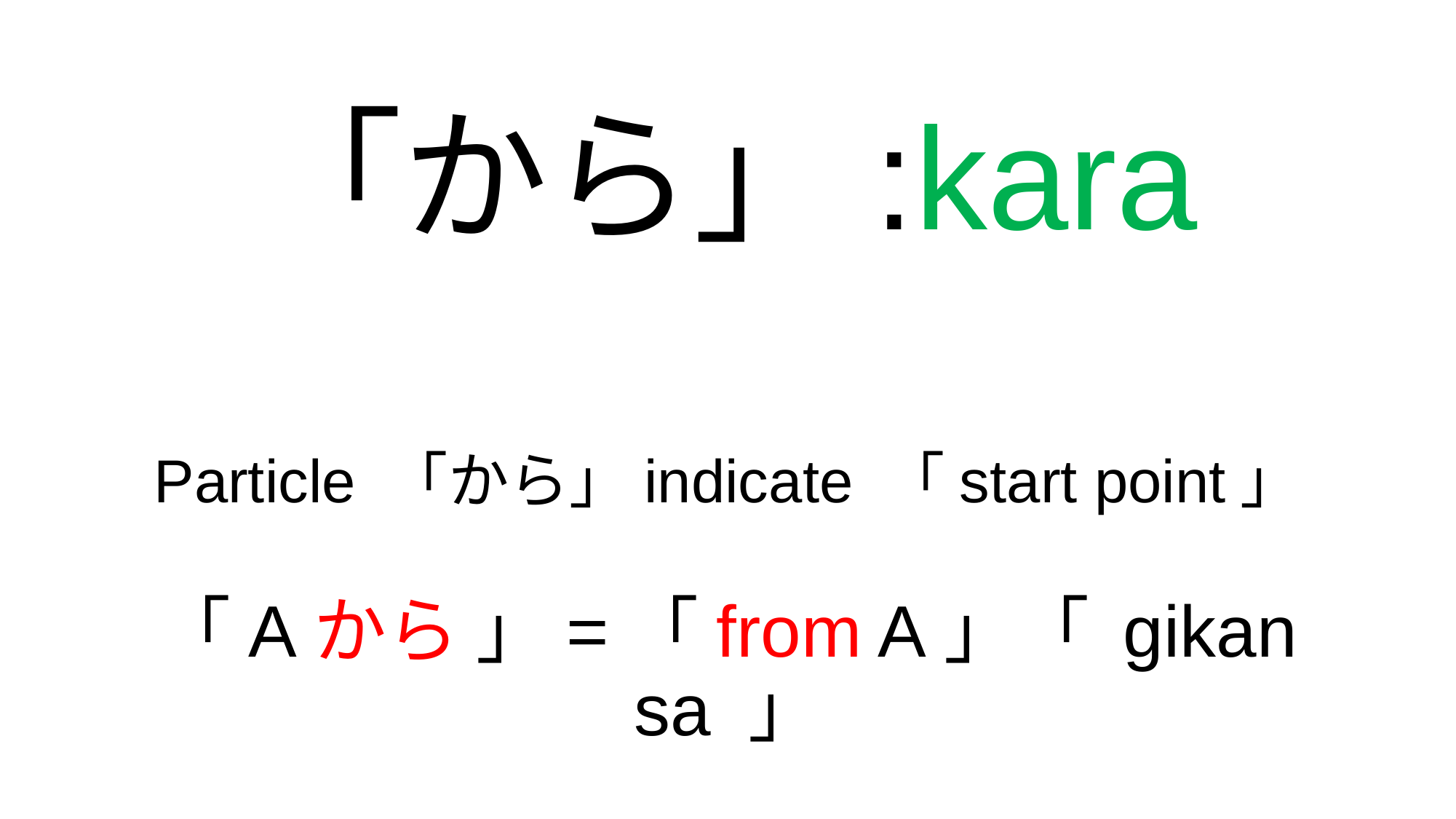

# 「から」:kara
Particle 「から」indicate 「start point」
「Aから 」=「from A」「 gikan sa 」